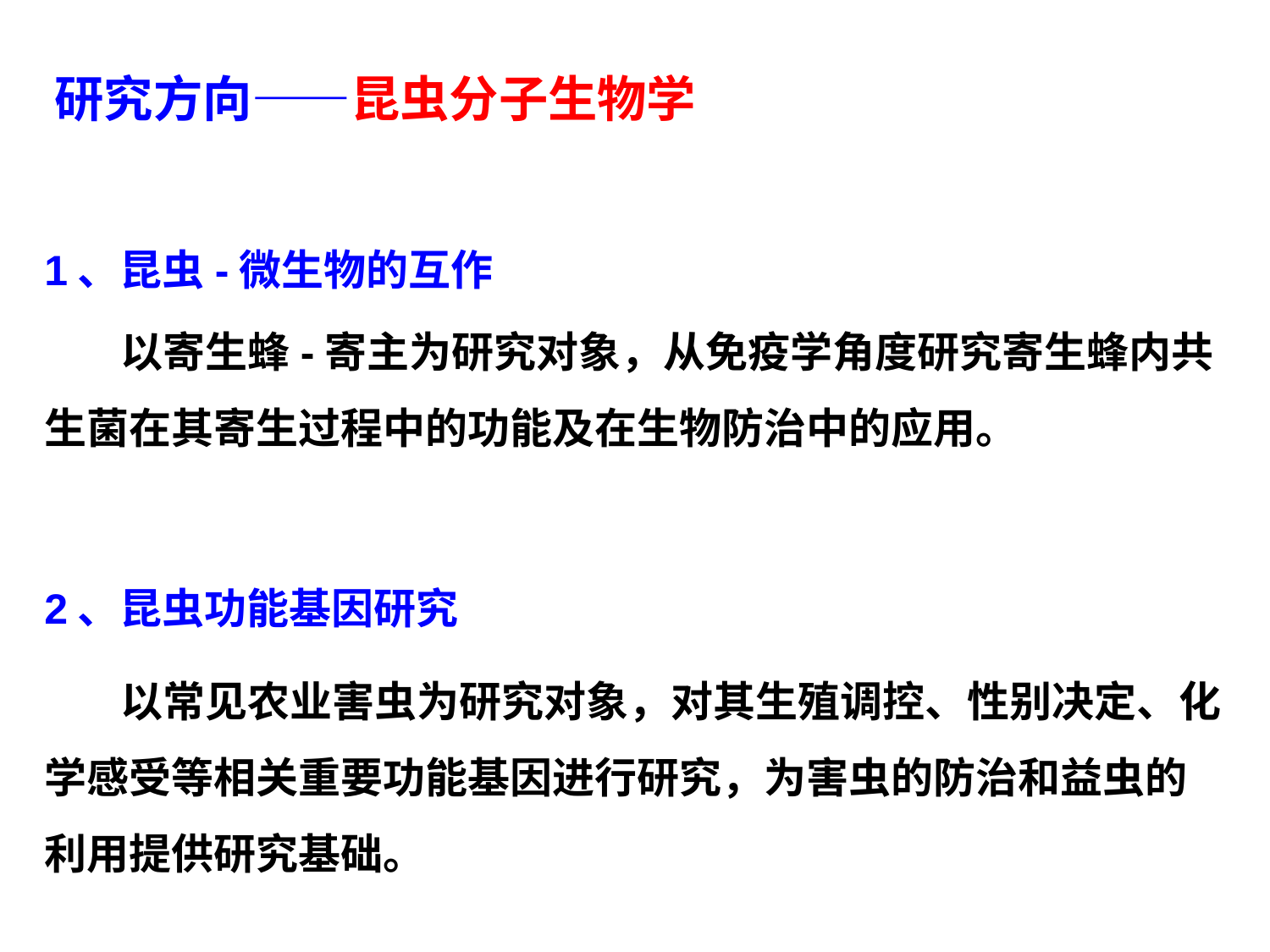

研究方向——昆虫分子生物学
1、昆虫-微生物的互作
       以寄生蜂-寄主为研究对象，从免疫学角度研究寄生蜂内共生菌在其寄生过程中的功能及在生物防治中的应用。

2、昆虫功能基因研究
       以常见农业害虫为研究对象，对其生殖调控、性别决定、化学感受等相关重要功能基因进行研究，为害虫的防治和益虫的利用提供研究基础。